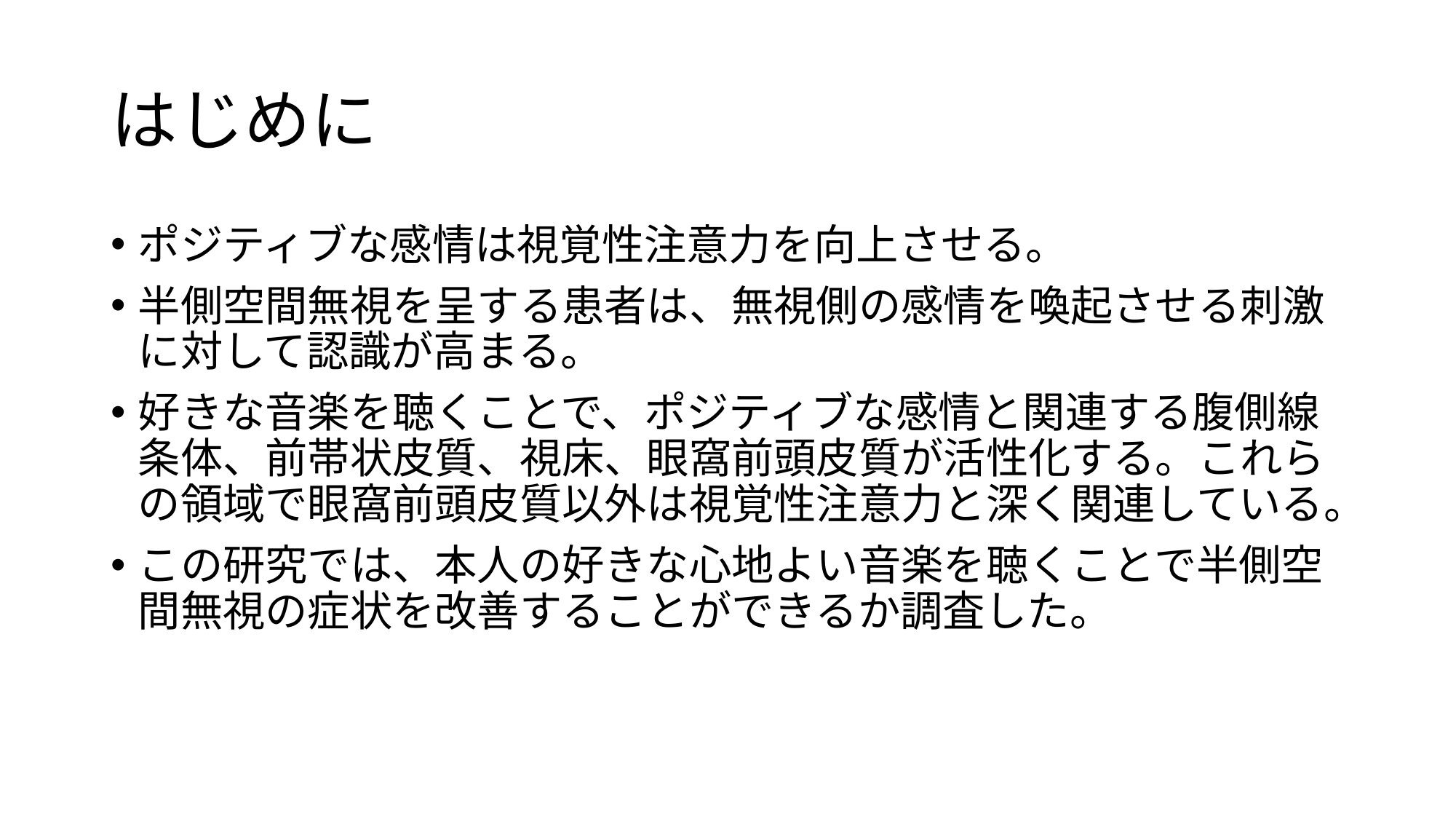

# はじめに
ポジティブな感情は視覚性注意力を向上させる。
半側空間無視を呈する患者は、無視側の感情を喚起させる刺激に対して認識が高まる。
好きな音楽を聴くことで、ポジティブな感情と関連する腹側線条体、前帯状皮質、視床、眼窩前頭皮質が活性化する。これらの領域で眼窩前頭皮質以外は視覚性注意力と深く関連している。
この研究では、本人の好きな心地よい音楽を聴くことで半側空間無視の症状を改善することができるか調査した。